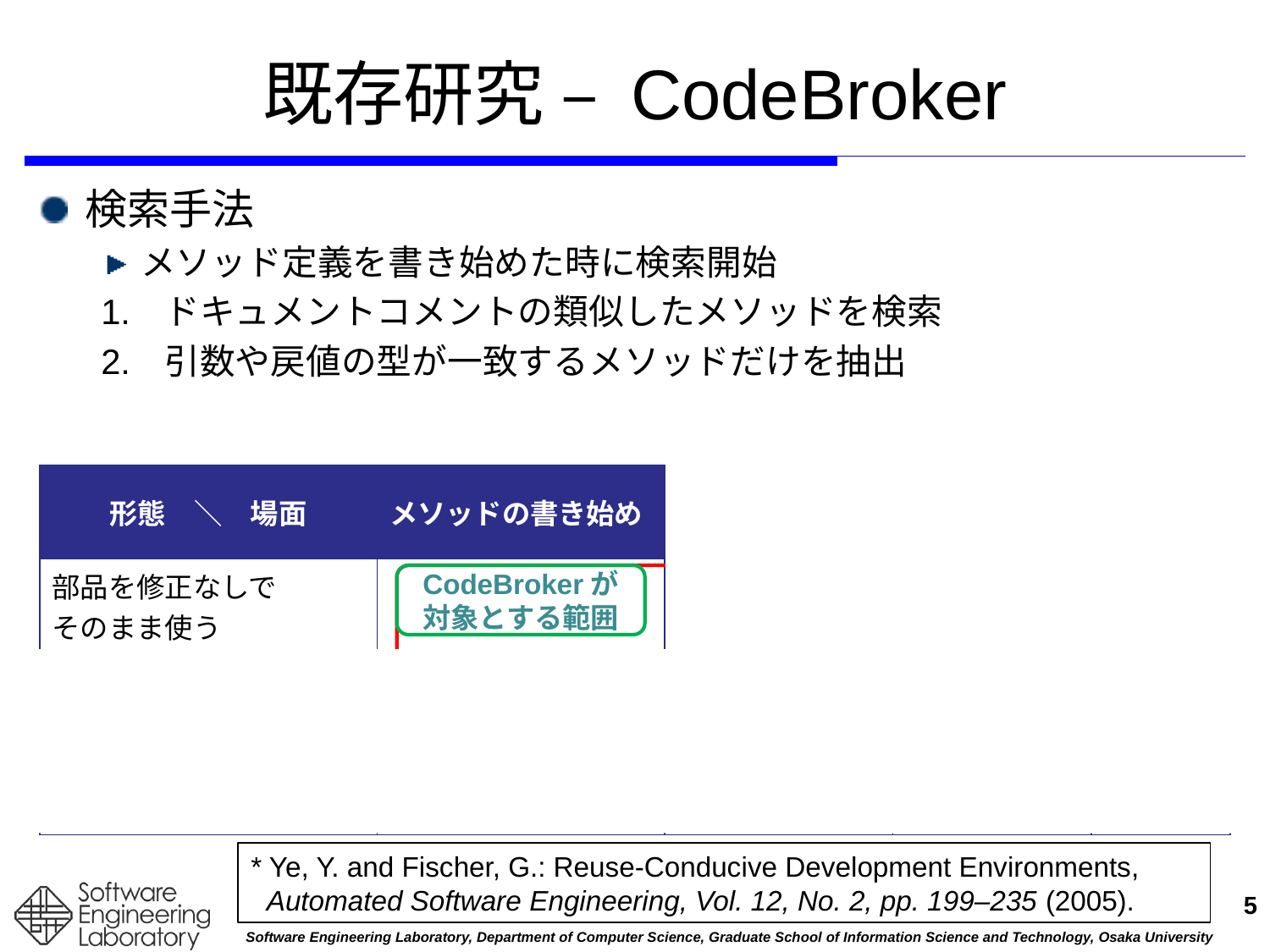

# 既存研究 – CodeBroker
検索手法
メソッド定義を書き始めた時に検索開始
ドキュメントコメントの類似したメソッドを検索
引数や戻値の型が一致するメソッドだけを抽出

| 形態　＼　場面 | メソッドの書き始め | メソッドの本体を書いている時 | クラス定義を書いている時 | ・・・・ |
| --- | --- | --- | --- | --- |
| 部品を修正なしで そのまま使う |  |  |  |  |
| 部品に修正を加えて使う |  |  |  |  |
| 部品の一部（コード片） のみを使う |  |  |  |  |
この範囲全てをカバーしたい
CodeBrokerが
対象とする範囲

* Ye, Y. and Fischer, G.: Reuse-Conducive Development Environments,
  Automated Software Engineering, Vol. 12, No. 2, pp. 199–235 (2005).